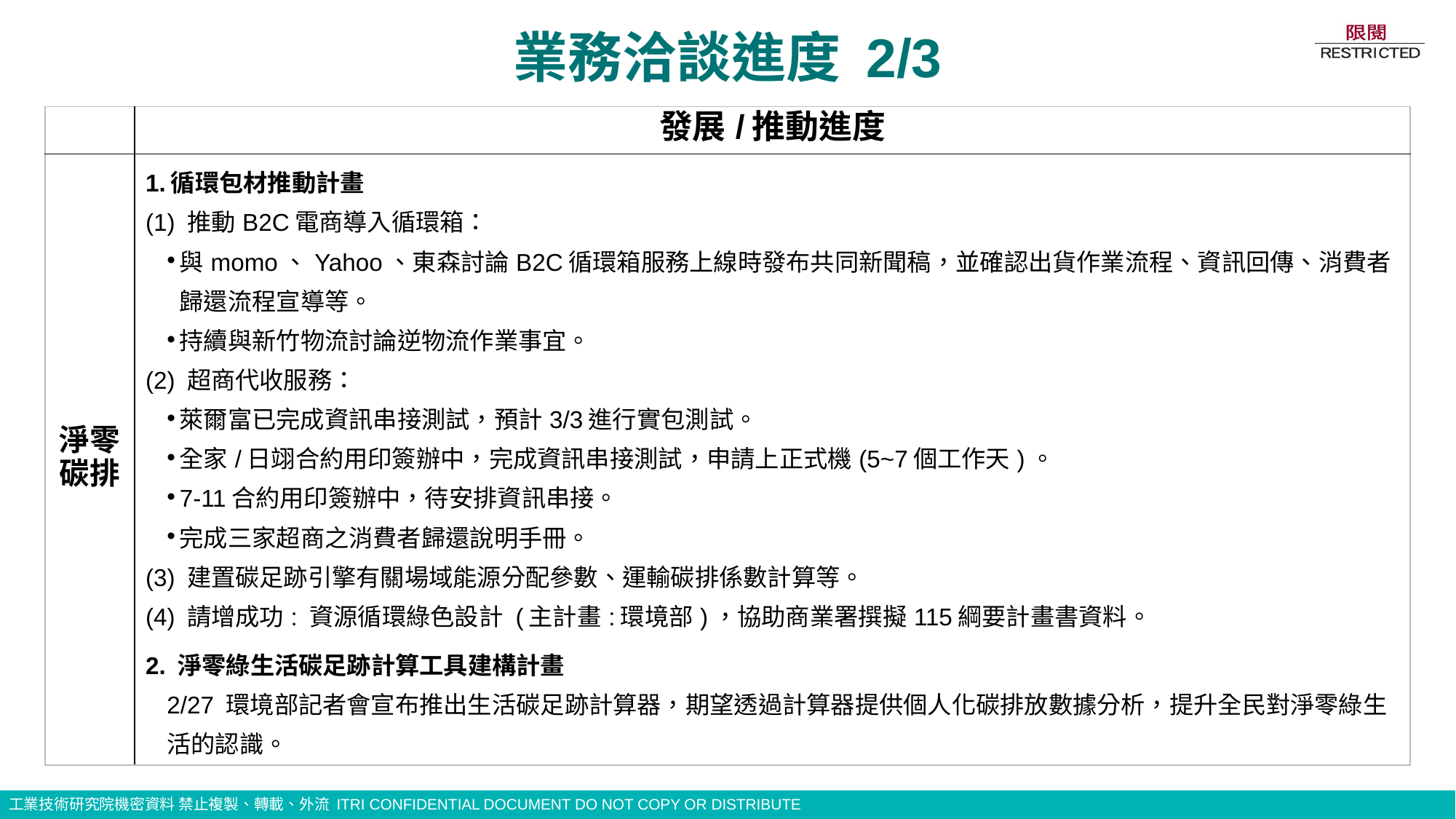

# 業務洽談進度 2/3
|  | 發展/推動進度 |
| --- | --- |
| 淨零碳排 | 1.循環包材推動計畫 (1) 推動B2C電商導入循環箱： 與momo、Yahoo、東森討論B2C循環箱服務上線時發布共同新聞稿，並確認出貨作業流程、資訊回傳、消費者歸還流程宣導等。 持續與新竹物流討論逆物流作業事宜。 (2) 超商代收服務： 萊爾富已完成資訊串接測試，預計3/3進行實包測試。 全家/日翊合約用印簽辦中，完成資訊串接測試，申請上正式機(5~7個工作天)。 7-11合約用印簽辦中，待安排資訊串接。 完成三家超商之消費者歸還說明手冊。 (3) 建置碳足跡引擎有關場域能源分配參數、運輸碳排係數計算等。 (4) 請增成功: 資源循環綠色設計 (主計畫:環境部)，協助商業署撰擬115綱要計畫書資料。 2. 淨零綠生活碳足跡計算工具建構計畫 2/27 環境部記者會宣布推出生活碳足跡計算器，期望透過計算器提供個人化碳排放數據分析，提升全民對淨零綠生活的認識。 |